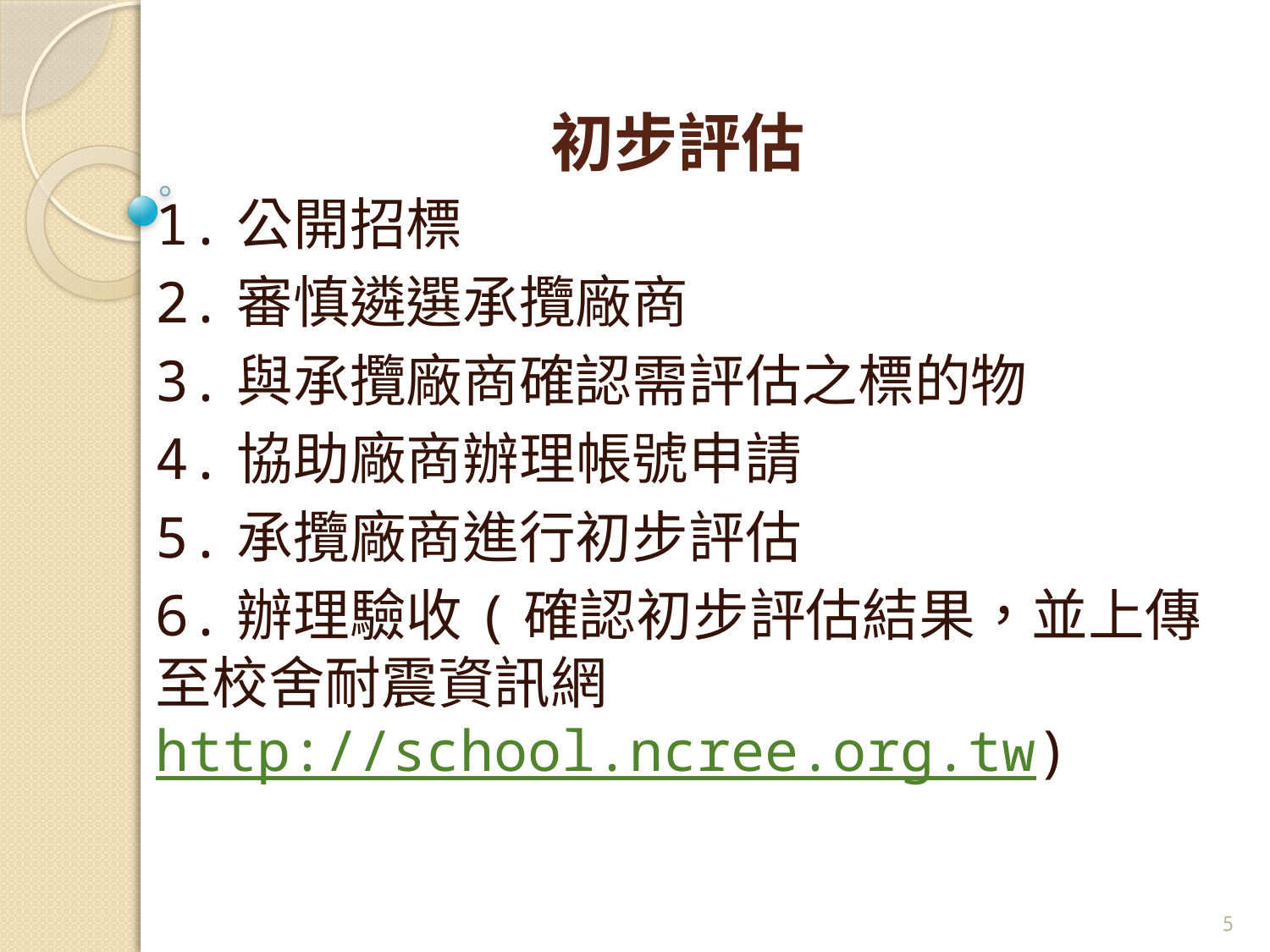

# 初步評估
1.公開招標
2.審慎遴選承攬廠商
3.與承攬廠商確認需評估之標的物
4.協助廠商辦理帳號申請
5.承攬廠商進行初步評估
6.辦理驗收(確認初步評估結果，並上傳至校舍耐震資訊網http://school.ncree.org.tw)

5